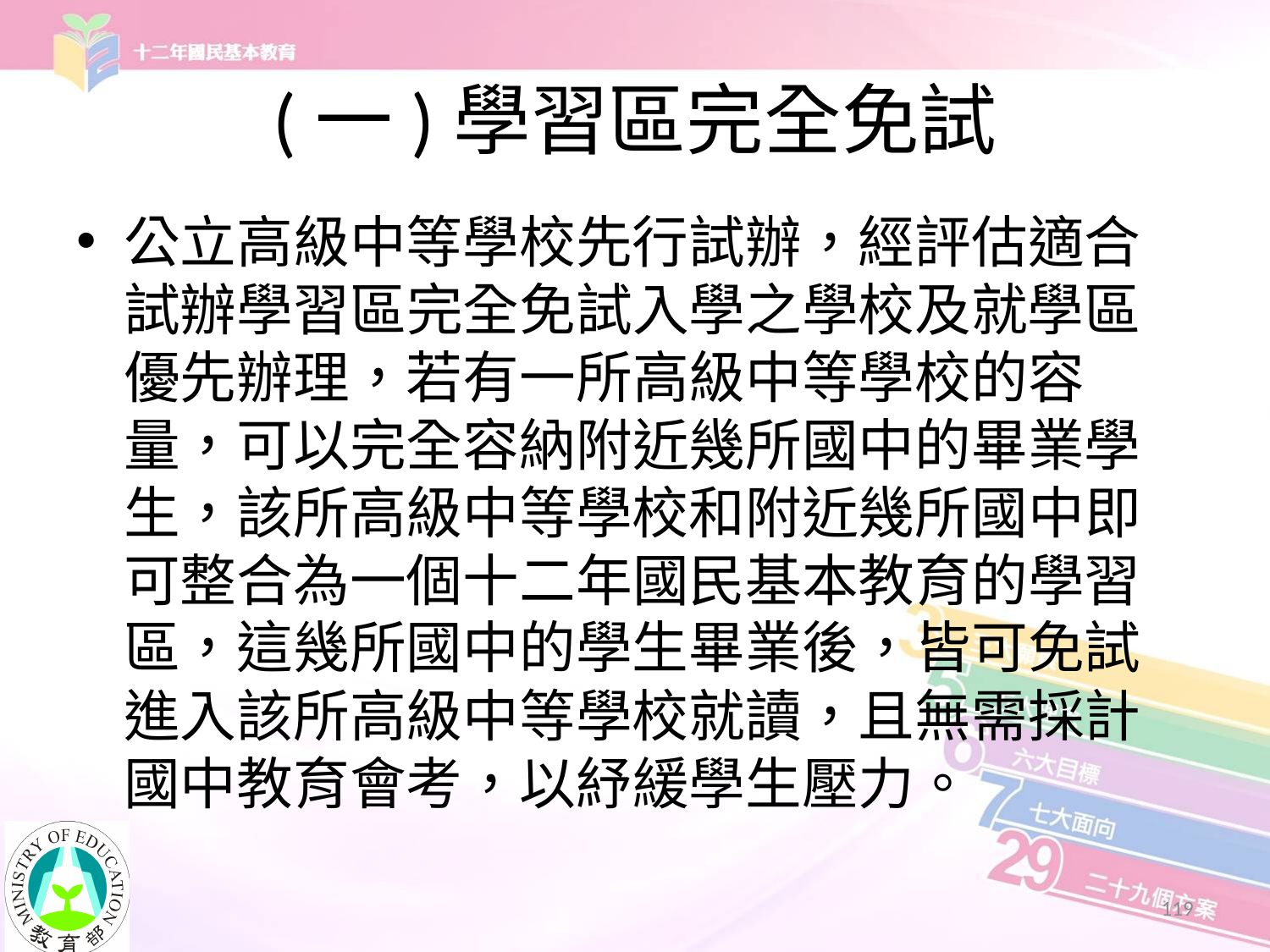

# (一)學習區完全免試
公立高級中等學校先行試辦，經評估適合試辦學習區完全免試入學之學校及就學區優先辦理，若有一所高級中等學校的容量，可以完全容納附近幾所國中的畢業學生，該所高級中等學校和附近幾所國中即可整合為一個十二年國民基本教育的學習區，這幾所國中的學生畢業後，皆可免試進入該所高級中等學校就讀，且無需採計國中教育會考，以紓緩學生壓力。
119